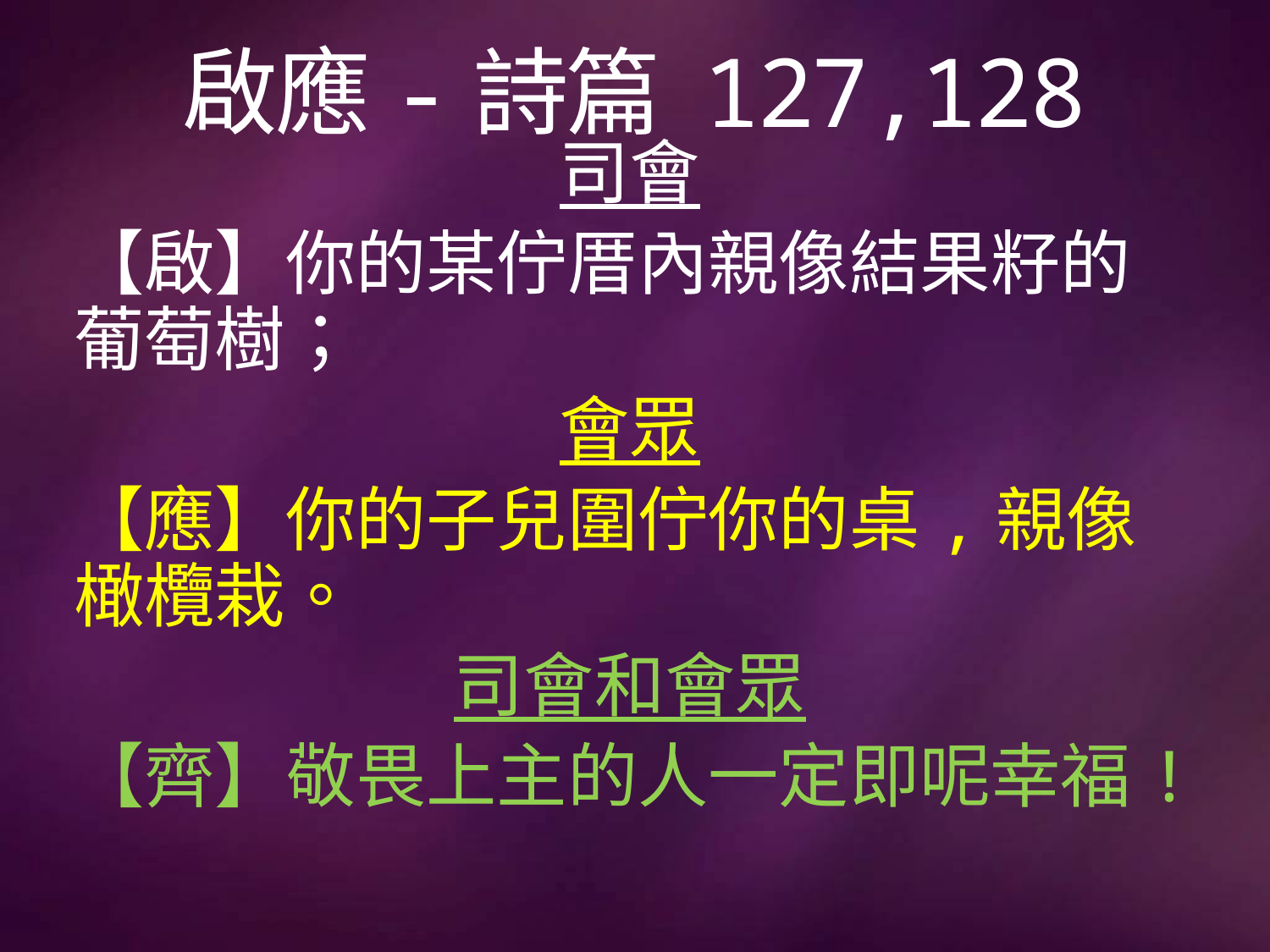

# 啟應-詩篇 127,128
司會
【啟】你的某佇厝內親像結果籽的葡萄樹；
會眾
【應】你的子兒圍佇你的桌,親像橄欖栽。
司會和會眾
【齊】敬畏上主的人一定即呢幸福!